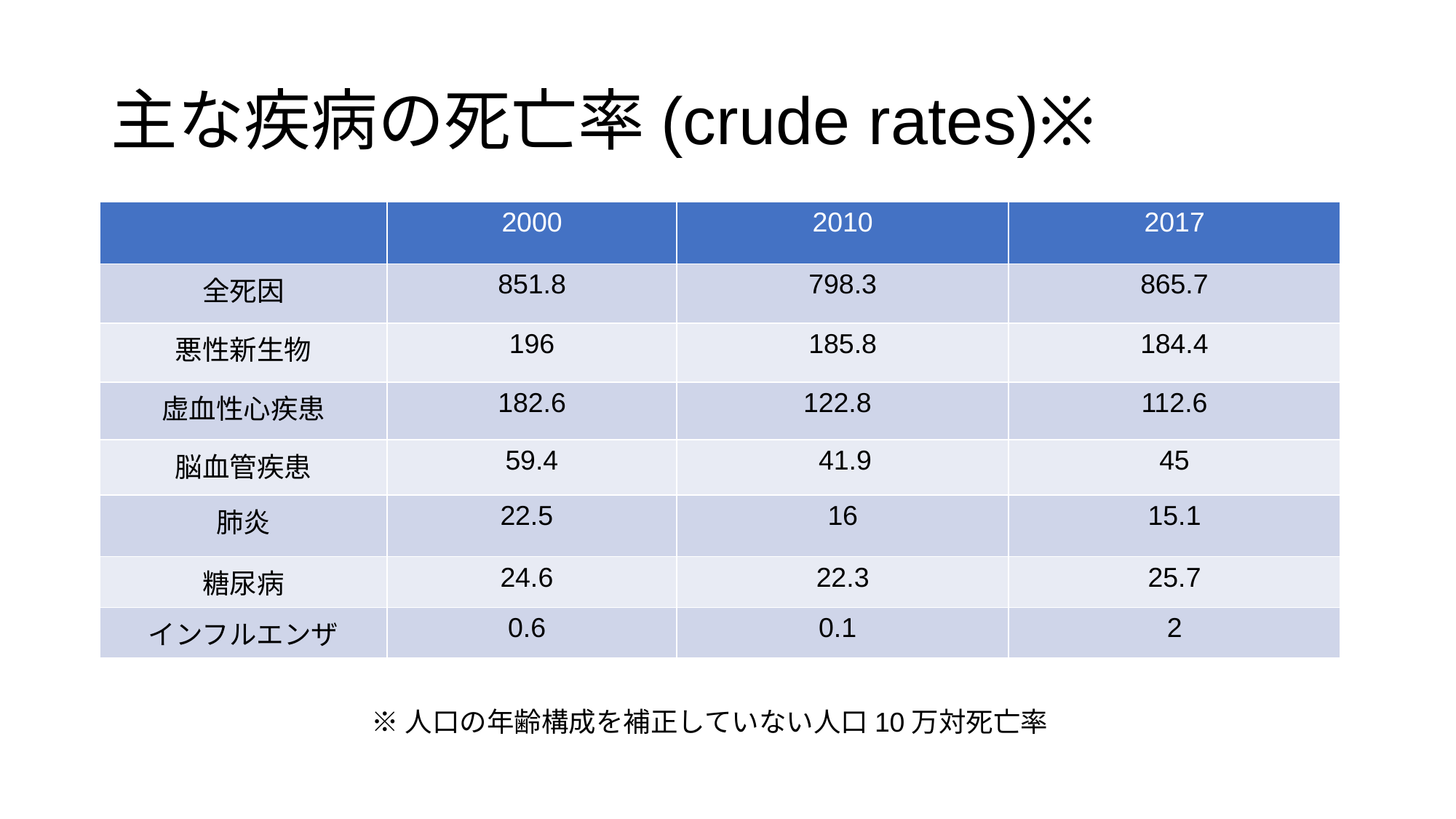

# 主な疾病の死亡率(crude rates)※
|  | 2000 | 2010 | 2017 |
| --- | --- | --- | --- |
| 全死因 | 851.8 | 798.3 | 865.7 |
| 悪性新生物 | 196 | 185.8 | 184.4 |
| 虚血性心疾患 | 182.6 | 122.8 | 112.6 |
| 脳血管疾患 | 59.4 | 41.9 | 45 |
| 肺炎 | 22.5 | 16 | 15.1 |
| 糖尿病 | 24.6 | 22.3 | 25.7 |
| インフルエンザ | 0.6 | 0.1 | 2 |
※人口の年齢構成を補正していない人口10万対死亡率